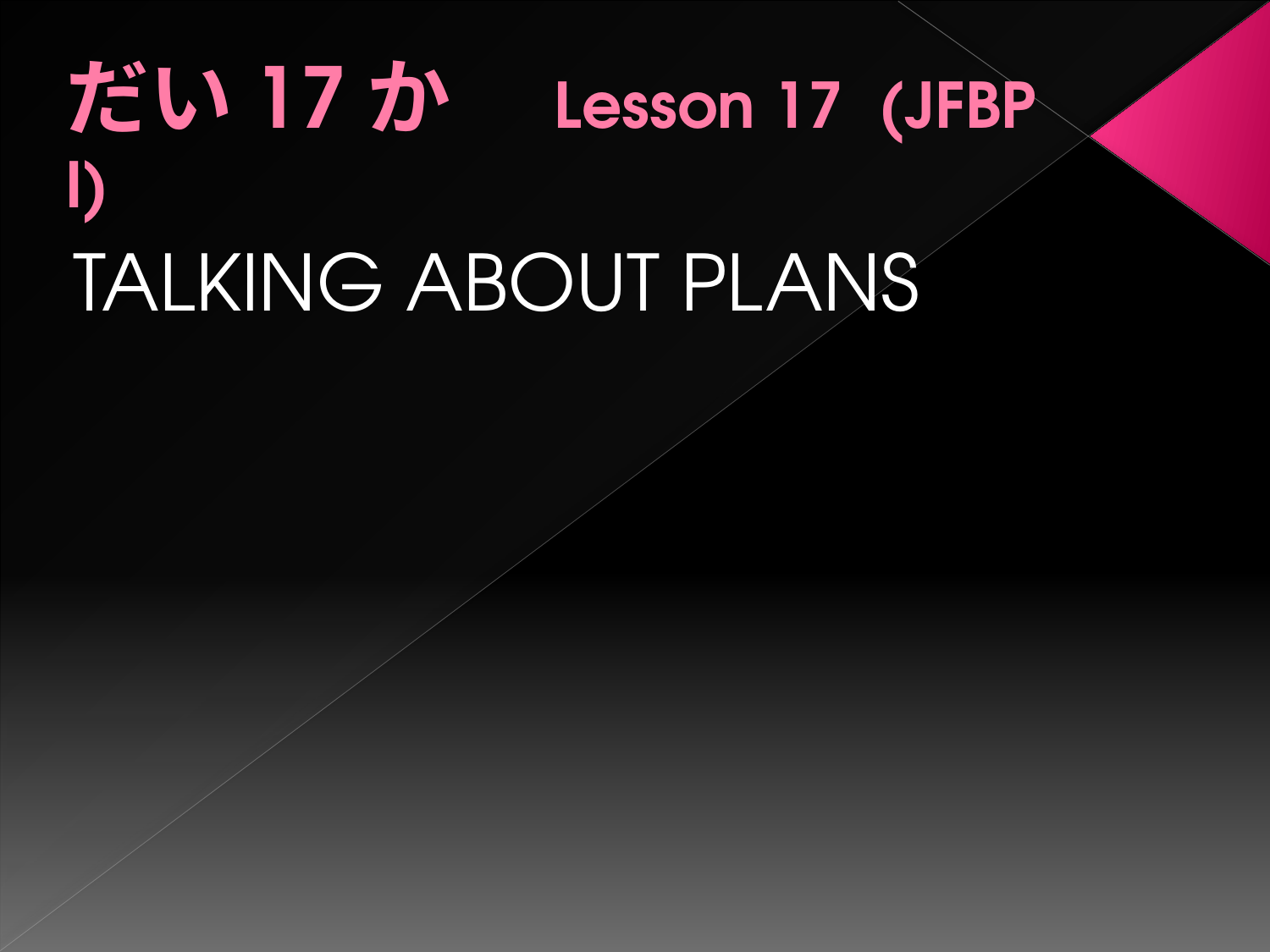

# だい17か　Lesson 17  (JFBP I)
TALKING ABOUT PLANS